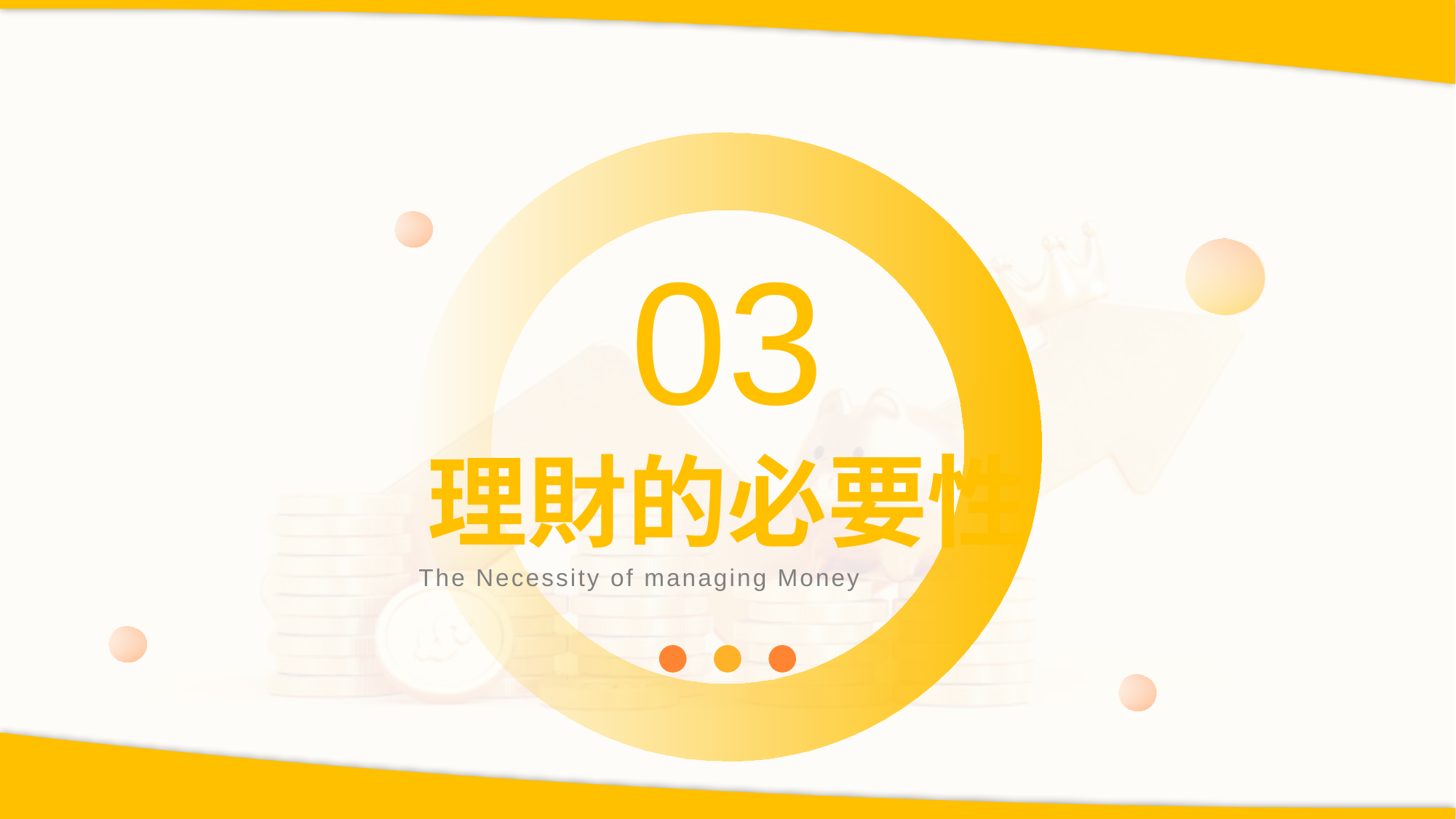

03
理財的必要性
The Necessity of managing Money